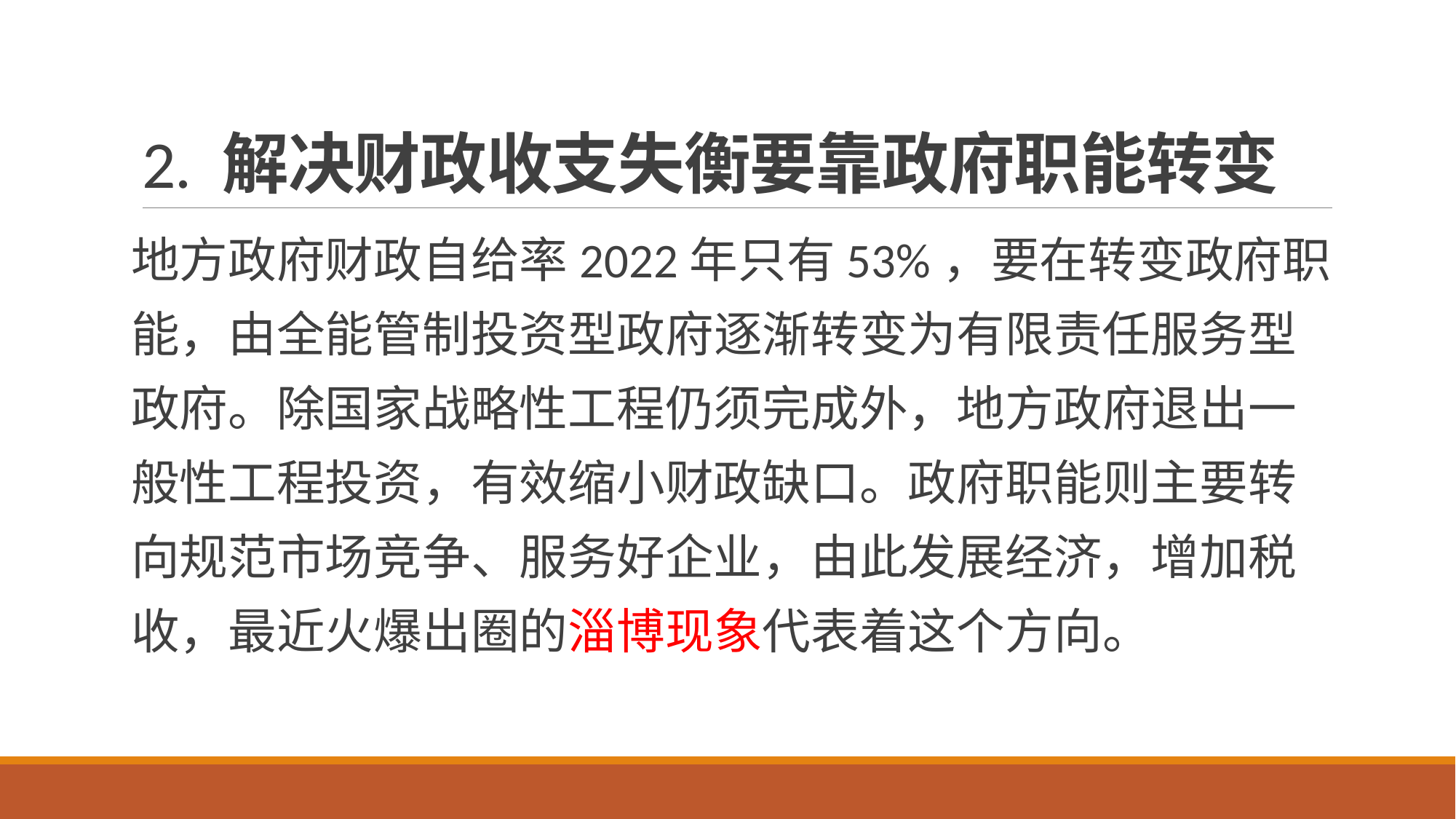

# 2. 解决财政收支失衡要靠政府职能转变
地方政府财政自给率2022年只有53%，要在转变政府职能，由全能管制投资型政府逐渐转变为有限责任服务型政府。除国家战略性工程仍须完成外，地方政府退出一般性工程投资，有效缩小财政缺口。政府职能则主要转向规范市场竞争、服务好企业，由此发展经济，增加税收，最近火爆出圈的淄博现象代表着这个方向。